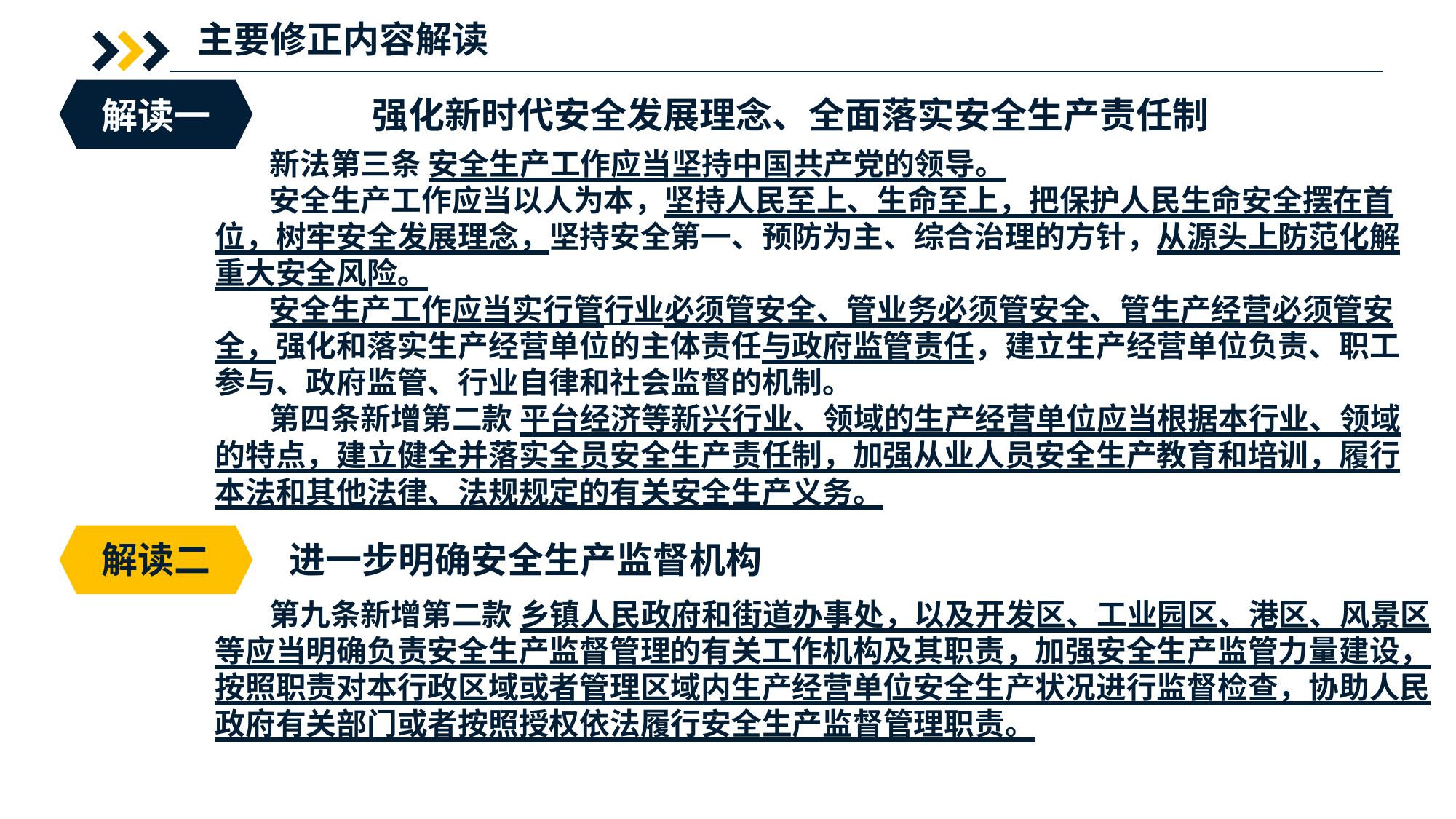

主要修正内容解读

解读一
强化新时代安全发展理念、全面落实安全生产责任制
新法第三条 安全生产工作应当坚持中国共产党的领导。
安全生产工作应当以人为本，坚持人民至上、生命至上，把保护人民生命安全摆在首位，树牢安全发展理念，坚持安全第一、预防为主、综合治理的方针，从源头上防范化解重大安全风险。
安全生产工作应当实行管行业必须管安全、管业务必须管安全、管生产经营必须管安全，强化和落实生产经营单位的主体责任与政府监管责任，建立生产经营单位负责、职工参与、政府监管、行业自律和社会监督的机制。
第四条新增第二款 平台经济等新兴行业、领域的生产经营单位应当根据本行业、领域的特点，建立健全并落实全员安全生产责任制，加强从业人员安全生产教育和培训，履行本法和其他法律、法规规定的有关安全生产义务。

解读二
进一步明确安全生产监督机构
第九条新增第二款 乡镇人民政府和街道办事处，以及开发区、工业园区、港区、风景区等应当明确负责安全生产监督管理的有关工作机构及其职责，加强安全生产监管力量建设，按照职责对本行政区域或者管理区域内生产经营单位安全生产状况进行监督检查，协助人民政府有关部门或者按照授权依法履行安全生产监督管理职责。